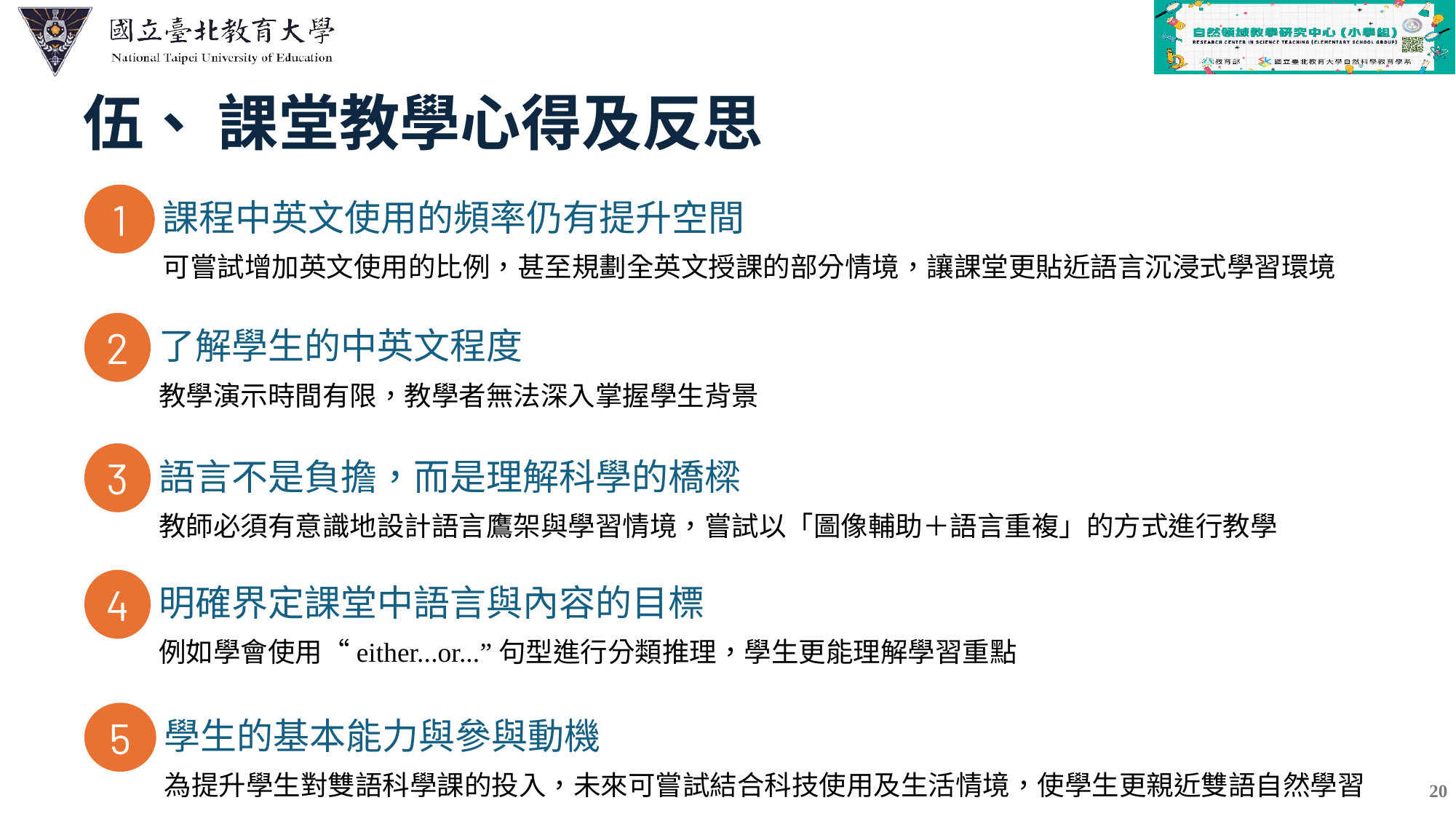

|  |
| --- |
|  |
|  |
|  |
|  |
|  |
伍、 課堂教學心得及反思
1
課程中英文使用的頻率仍有提升空間
可嘗試增加英文使用的比例，甚至規劃全英文授課的部分情境，讓課堂更貼近語言沉浸式學習環境
2
了解學生的中英文程度
教學演示時間有限，教學者無法深入掌握學生背景
3
語言不是負擔，而是理解科學的橋樑
教師必須有意識地設計語言鷹架與學習情境，嘗試以「圖像輔助＋語言重複」的方式進行教學
4
明確界定課堂中語言與內容的目標
例如學會使用“either...or...”句型進行分類推理，學生更能理解學習重點
5
學生的基本能力與參與動機
為提升學生對雙語科學課的投入，未來可嘗試結合科技使用及生活情境，使學生更親近雙語自然學習
20